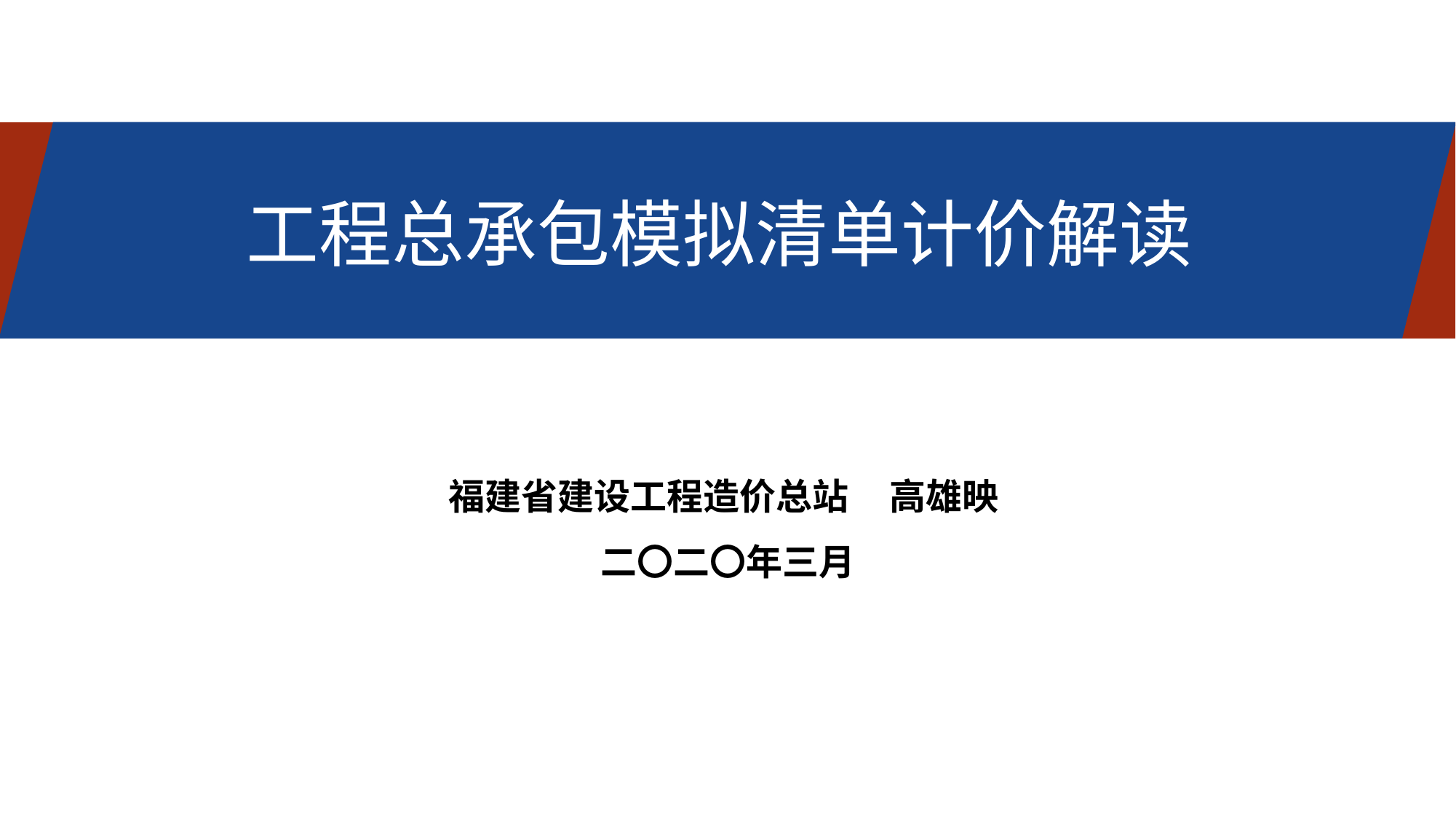

工程总承包模拟清单计价解读
福建省建设工程造价总站     高雄映
二〇二〇年三月